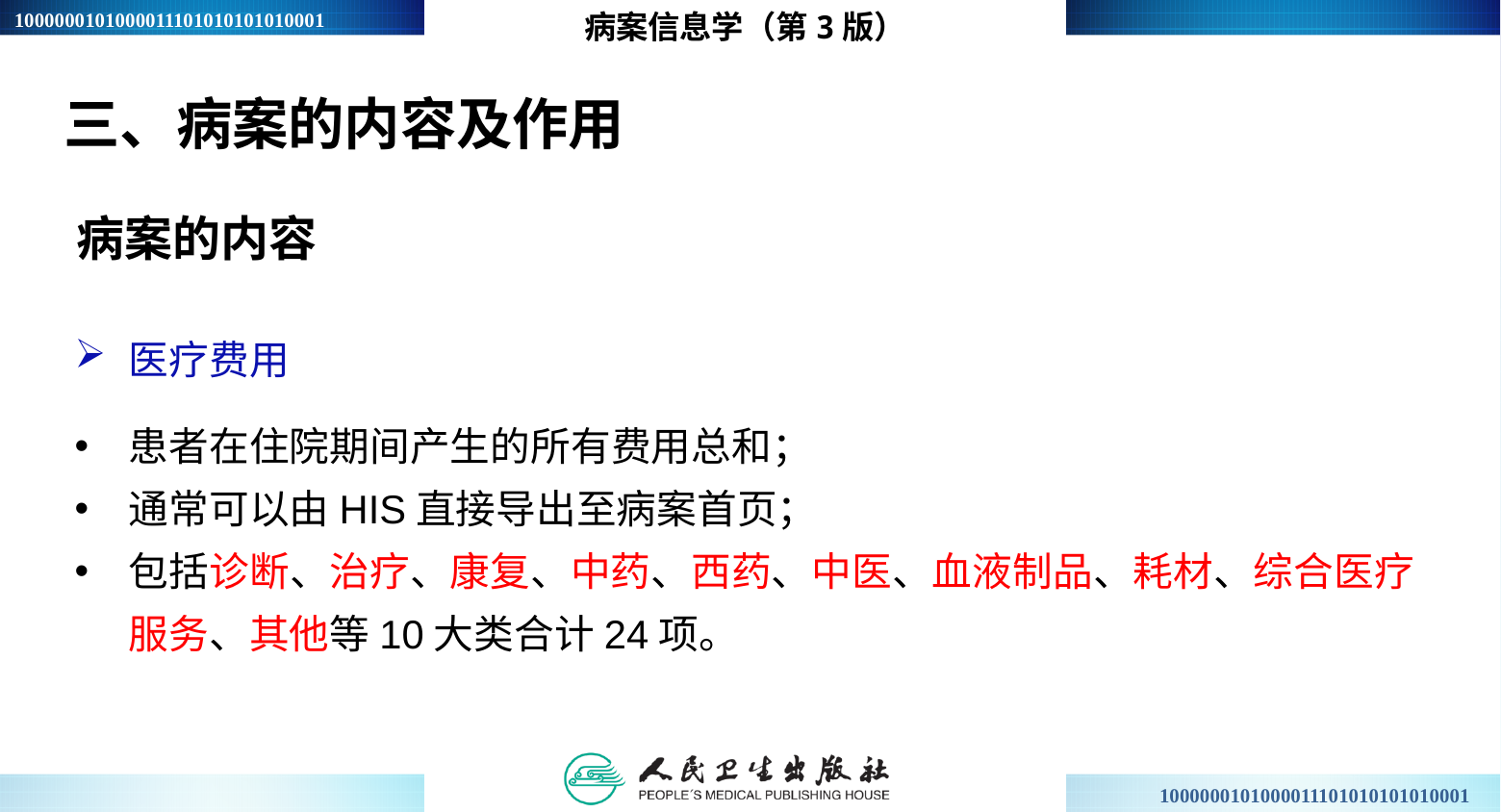

病案信息学（第3版）
三、病案的内容及作用
病案的内容
医疗费用
患者在住院期间产生的所有费用总和；
通常可以由HIS直接导出至病案首页；
包括诊断、治疗、康复、中药、西药、中医、血液制品、耗材、综合医疗服务、其他等10大类合计24项。